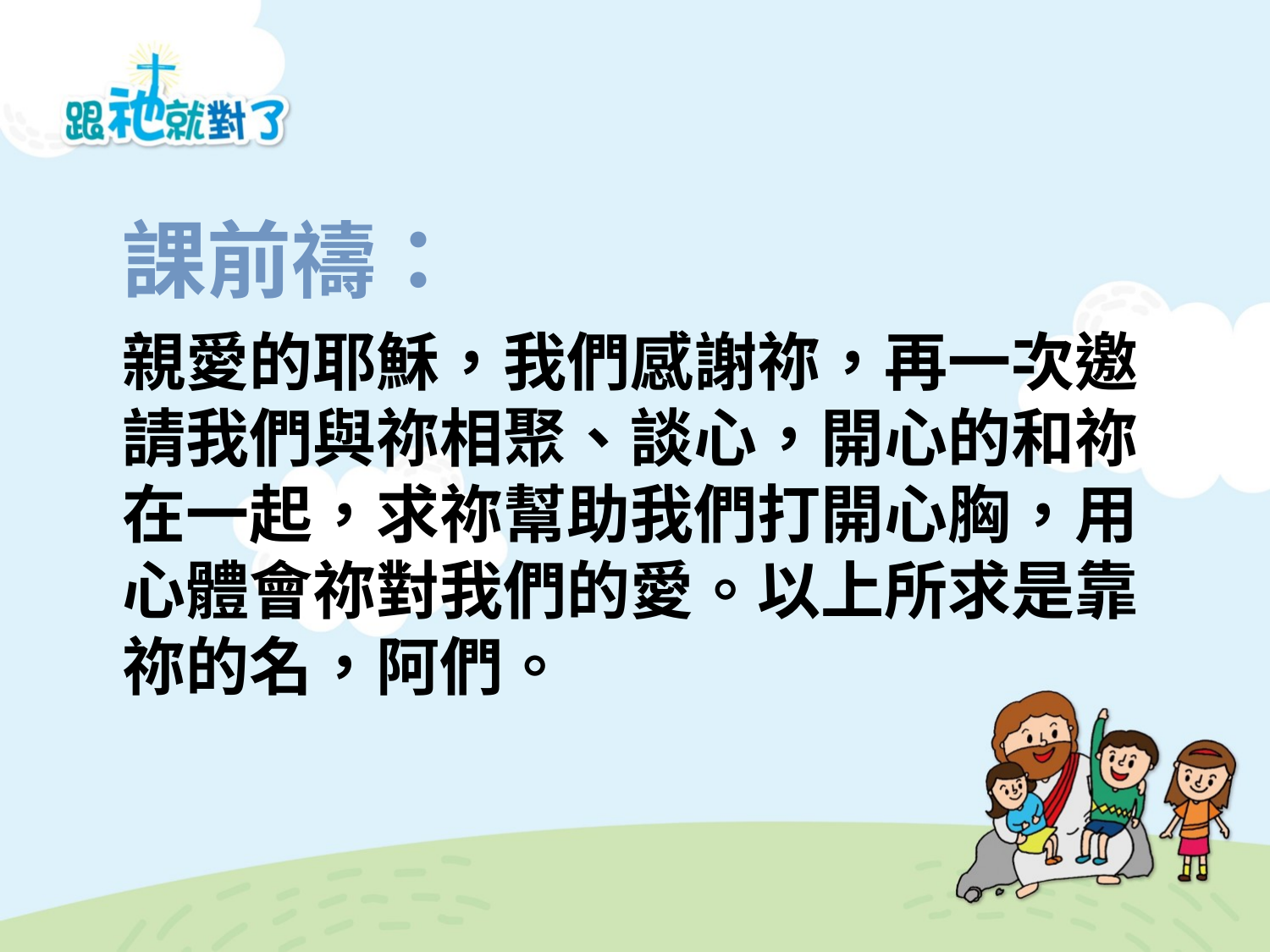

課前禱：
親愛的耶穌，我們感謝祢，再一次邀請我們與祢相聚、談心，開心的和祢在一起，求祢幫助我們打開心胸，用心體會祢對我們的愛。以上所求是靠祢的名，阿們。